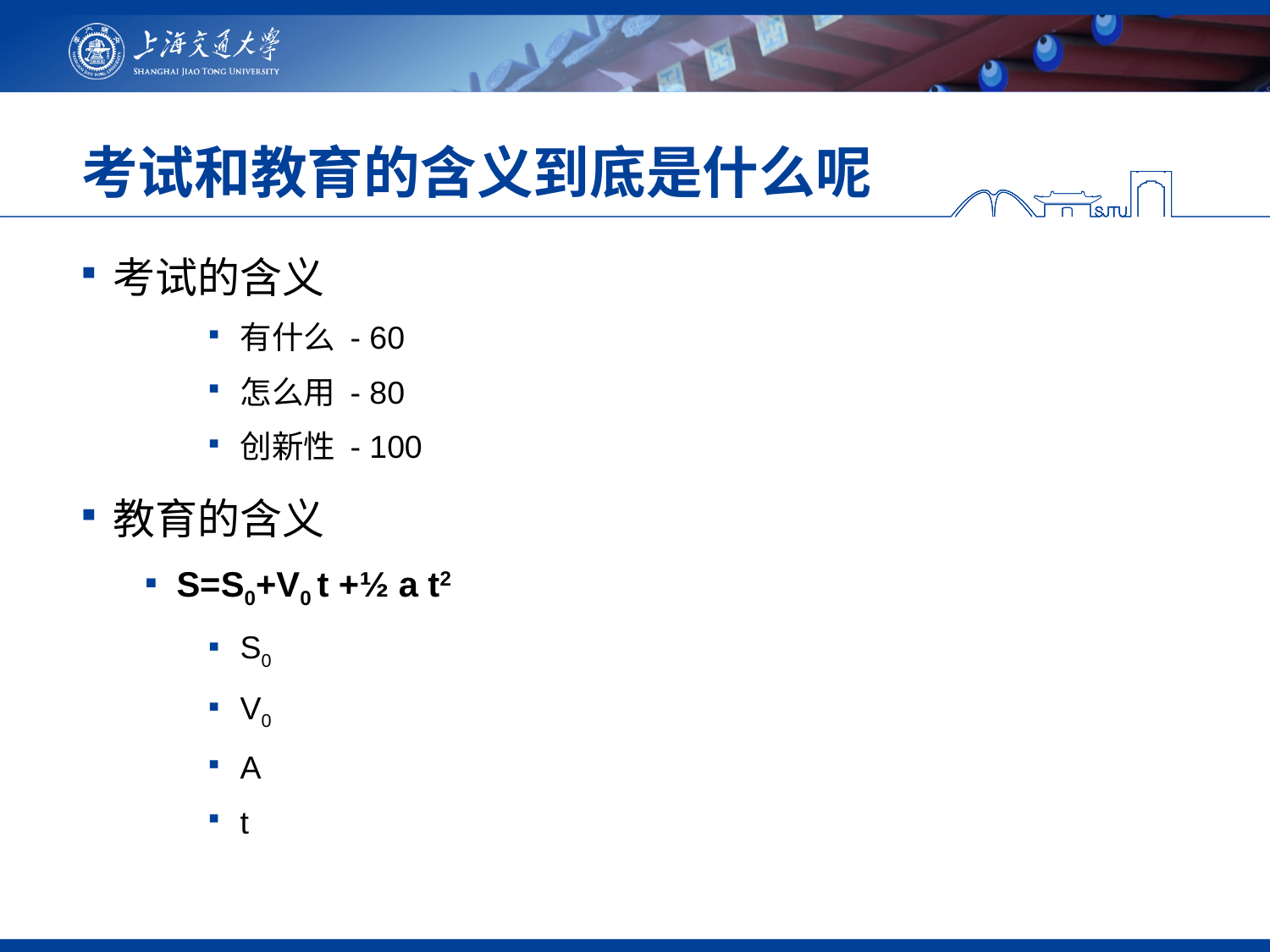

# 考试和教育的含义到底是什么呢
考试的含义
有什么 - 60
怎么用 - 80
创新性 - 100
教育的含义
S=S0+V0 t +½ a t2
S0
V0
A
t